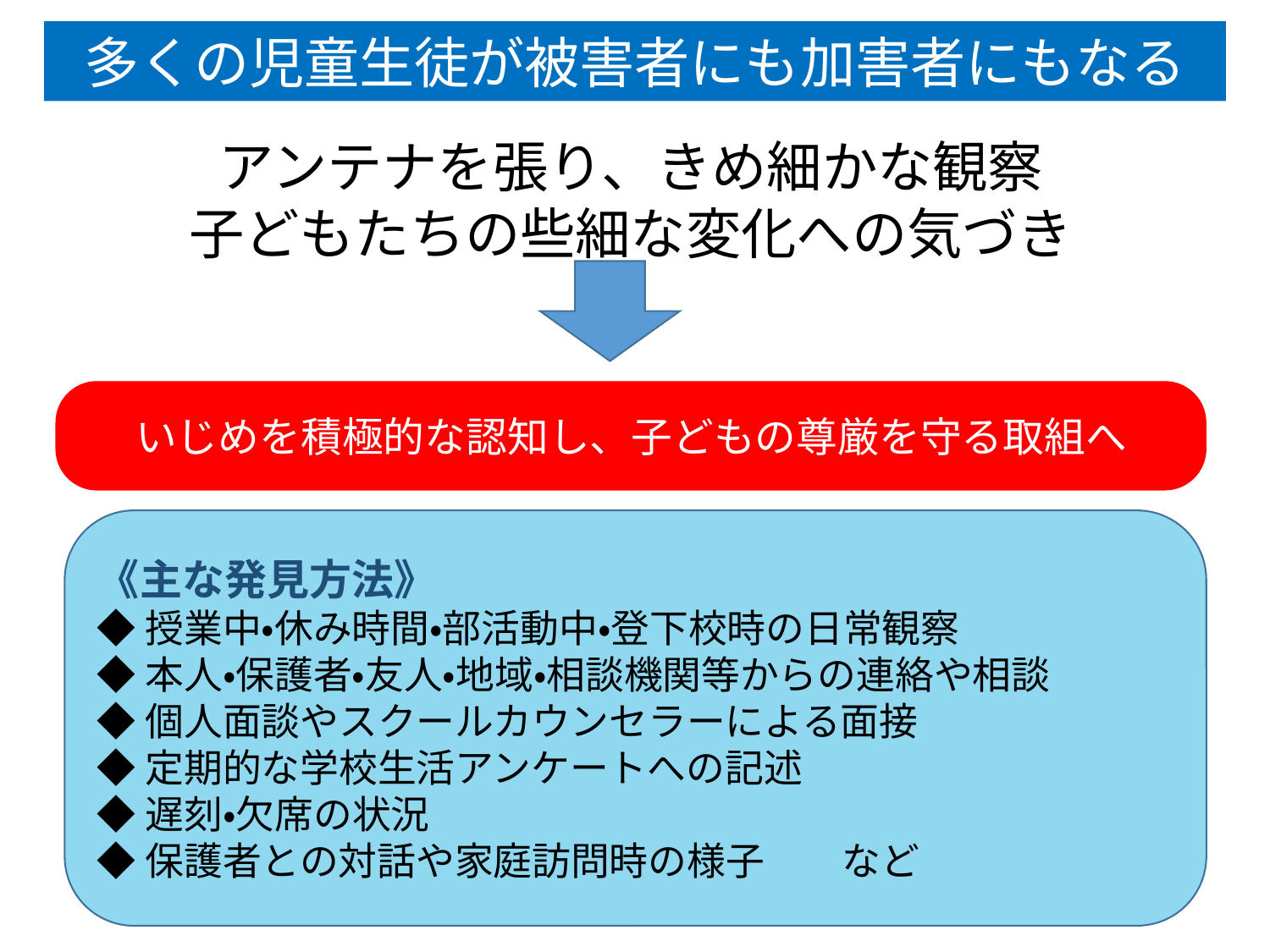

# 多くの児童生徒が被害者にも加害者にもなる
アンテナを張り、きめ細かな観察
子どもたちの些細な変化への気づき

いじめを積極的な認知し、子どもの尊厳を守る取組へ

《主な発見方法》
◆授業中・休み時間・部活動中・登下校時の日常観察
◆本人・保護者・友人・地域・相談機関等からの連絡や相談
◆個人面談やスクールカウンセラーによる面接
◆定期的な学校生活アンケートへの記述
◆遅刻・欠席の状況
◆保護者との対話や家庭訪問時の様子　　など